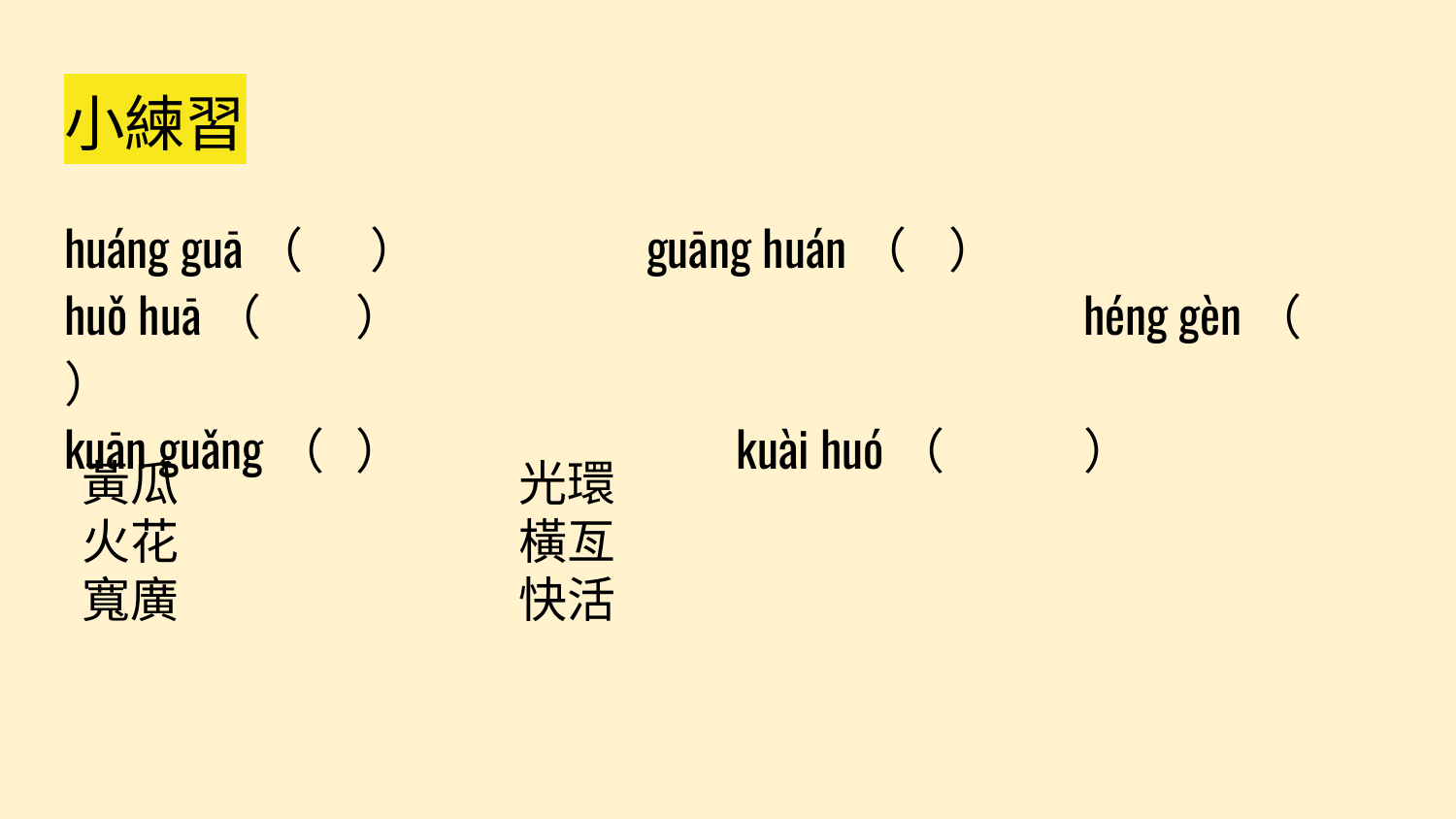

# 小練習
huáng guā（      ）               	guāng huán（ 	 ）
huǒ huā（  	）					héng gèn（  	）
kuān guǎng（  	）            	       kuài huó（  	）

黃瓜			光環
火花			橫亙
寬廣			快活